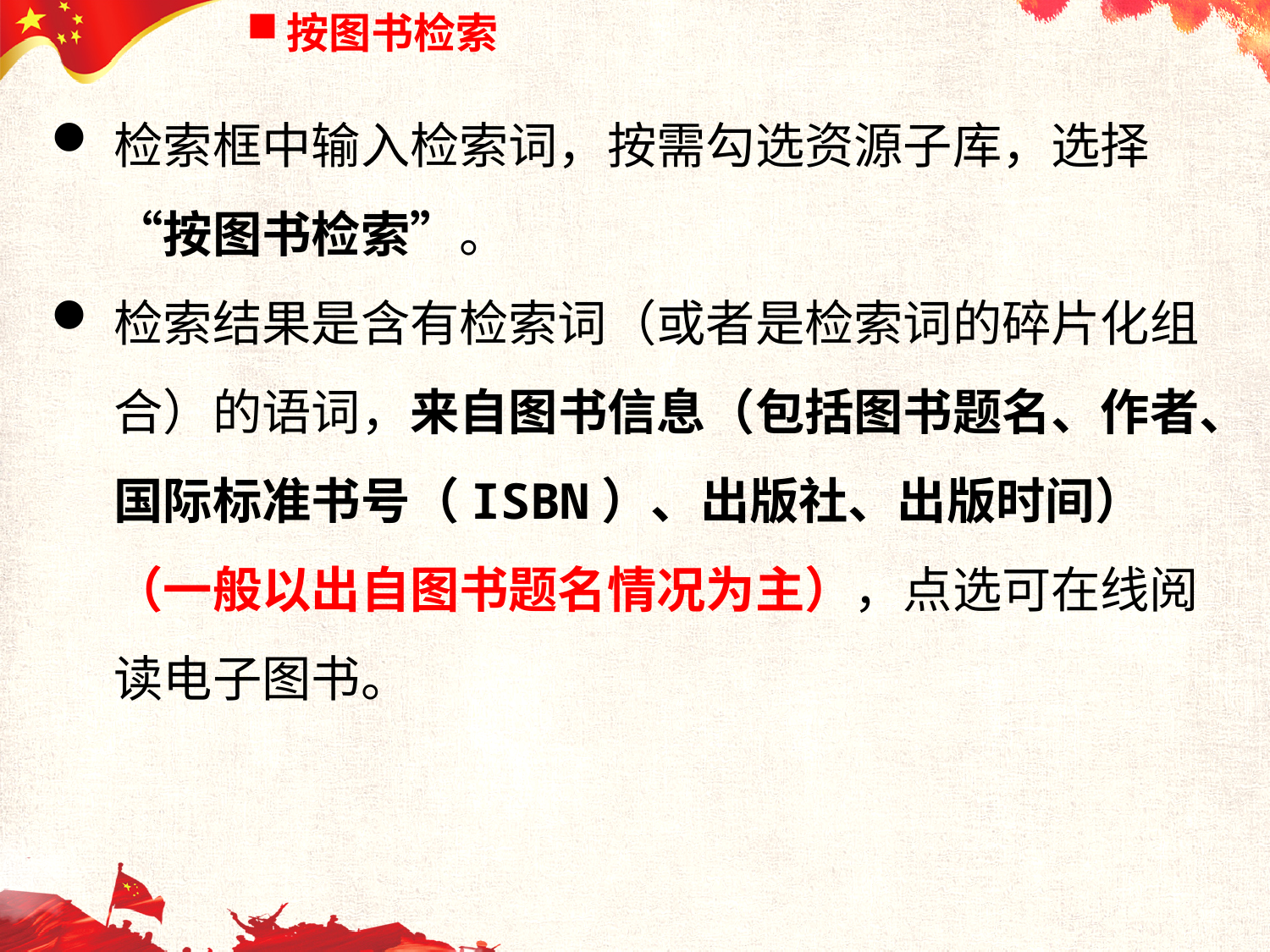

按图书检索

检索框中输入检索词，按需勾选资源子库，选择“按图书检索”。
检索结果是含有检索词（或者是检索词的碎片化组合）的语词，来自图书信息（包括图书题名、作者、国际标准书号（ISBN）、出版社、出版时间）（一般以出自图书题名情况为主），点选可在线阅读电子图书。